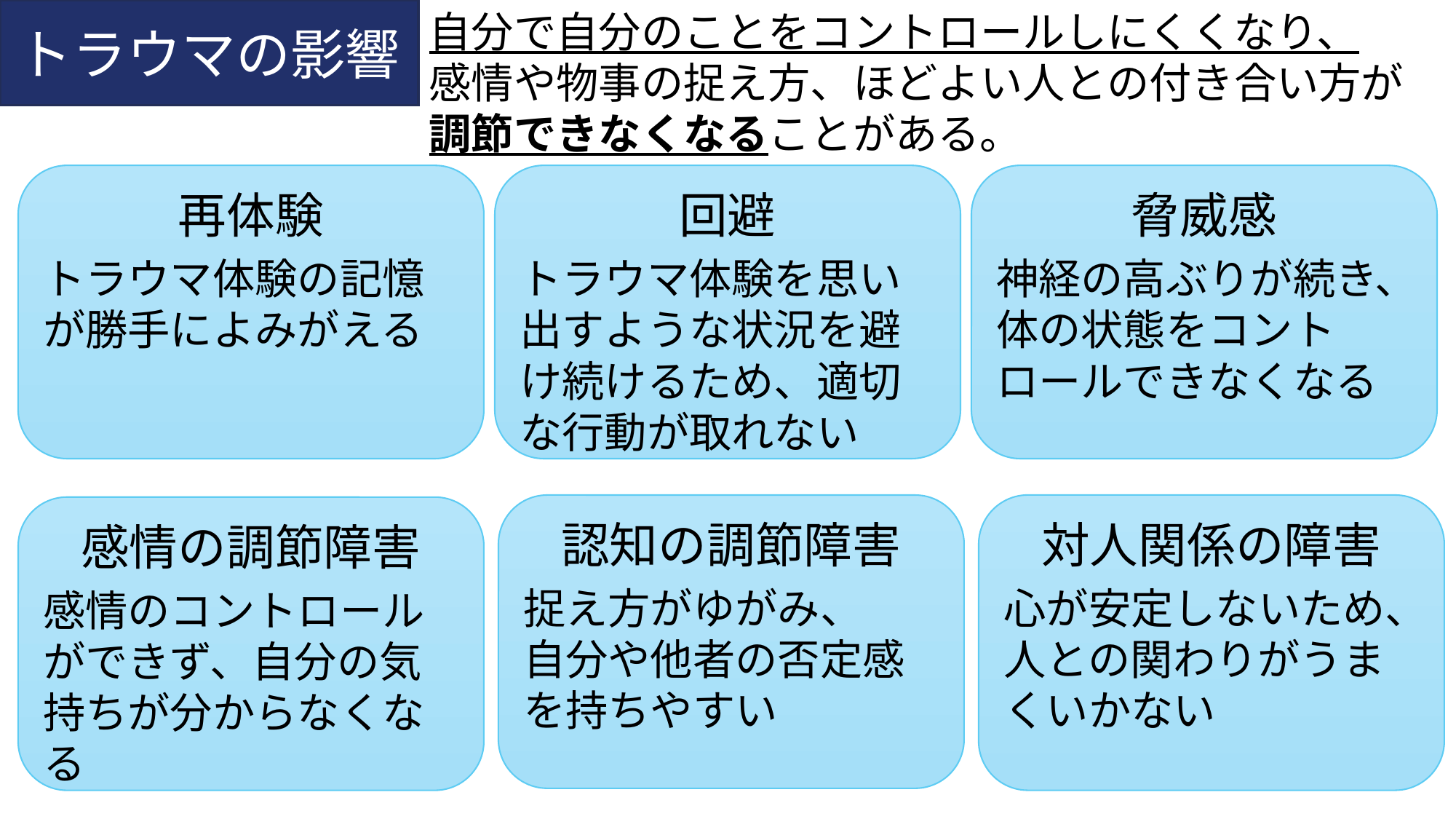

トラウマの影響
自分で自分のことをコントロールしにくくなり、
感情や物事の捉え方、ほどよい人との付き合い方が調節できなくなることがある。
再体験
トラウマ体験の記憶が勝手によみがえる
回避
トラウマ体験を思い出すような状況を避け続けるため、適切な行動が取れない
脅威感
神経の高ぶりが続き、体の状態をコントロールできなくなる
対人関係の障害
心が安定しないため、人との関わりがうまくいかない
認知の調節障害
捉え方がゆがみ、
自分や他者の否定感を持ちやすい
感情の調節障害
感情のコントロールができず、自分の気持ちが分からなくなる
49